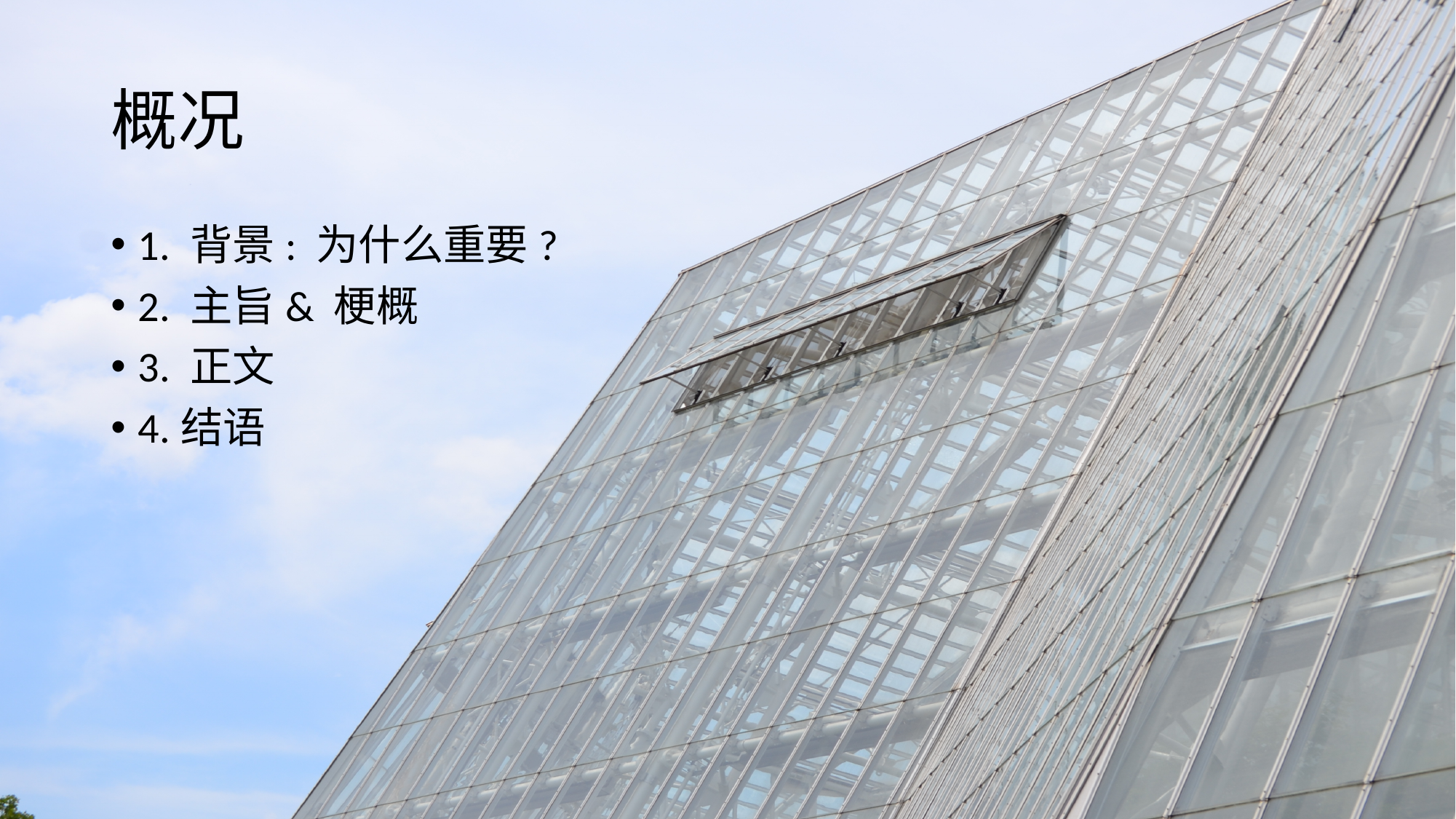

# 概况
1. 背景: 为什么重要?
2. 主旨& 梗概
3. 正文
4.结语